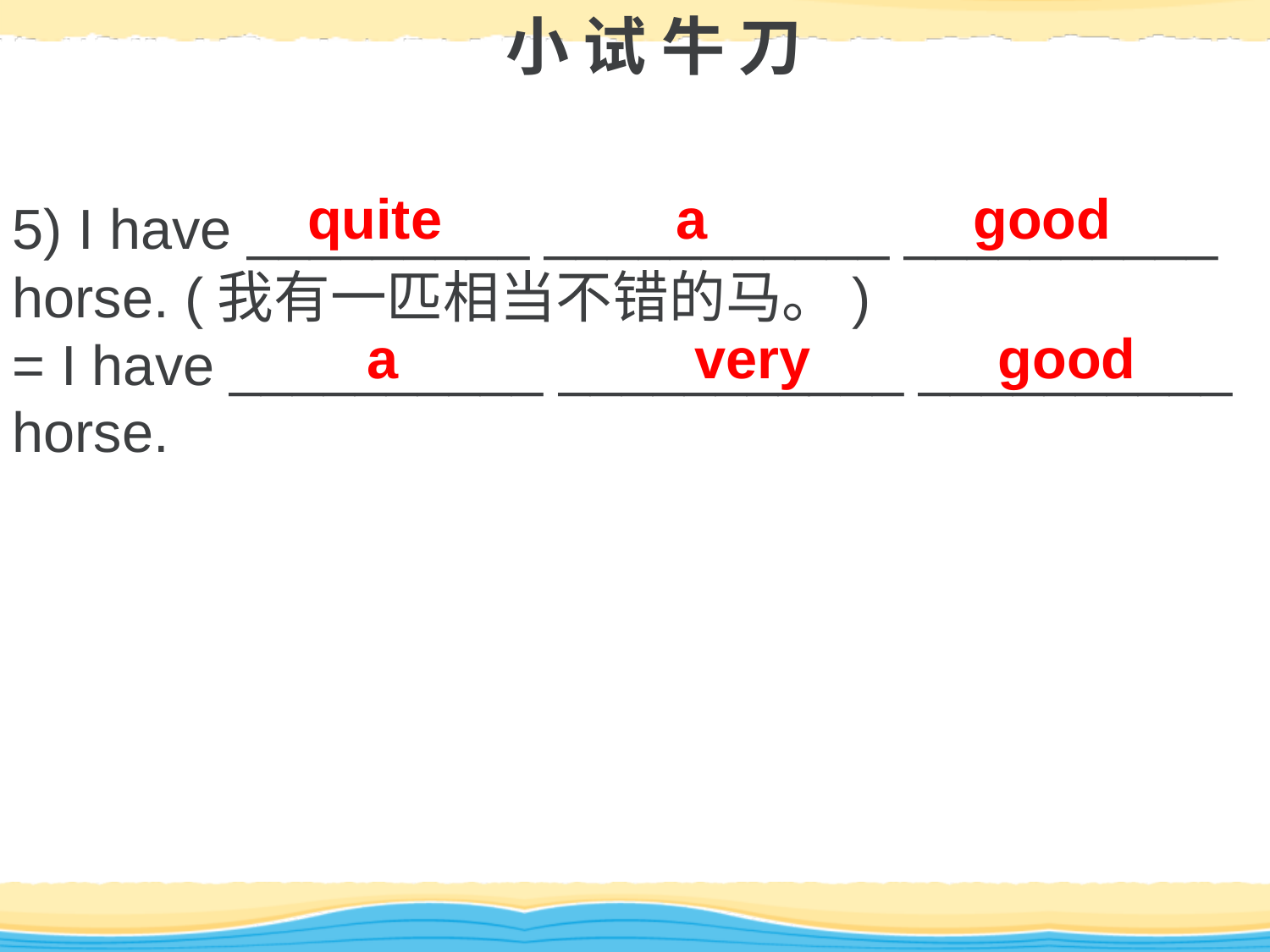

小 试 牛 刀

5) I have _________ ___________ __________ horse. (我有一匹相当不错的马。)
= I have __________ ___________ __________ horse.
quite               a                 good
       a                   very            good